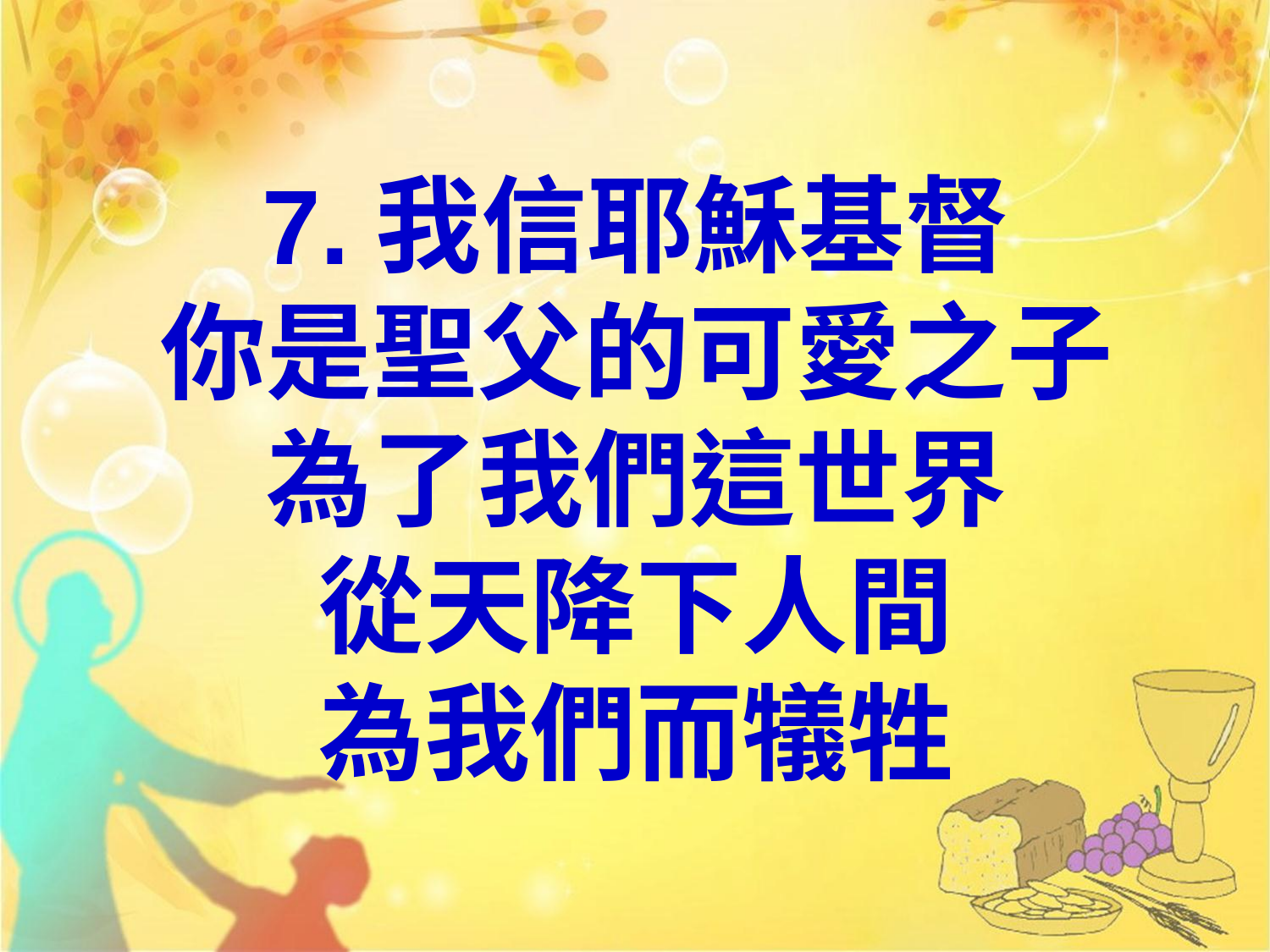

# 7.我信耶穌基督 你是聖父的可愛之子 為了我們這世界 從天降下人間 為我們而犠牲